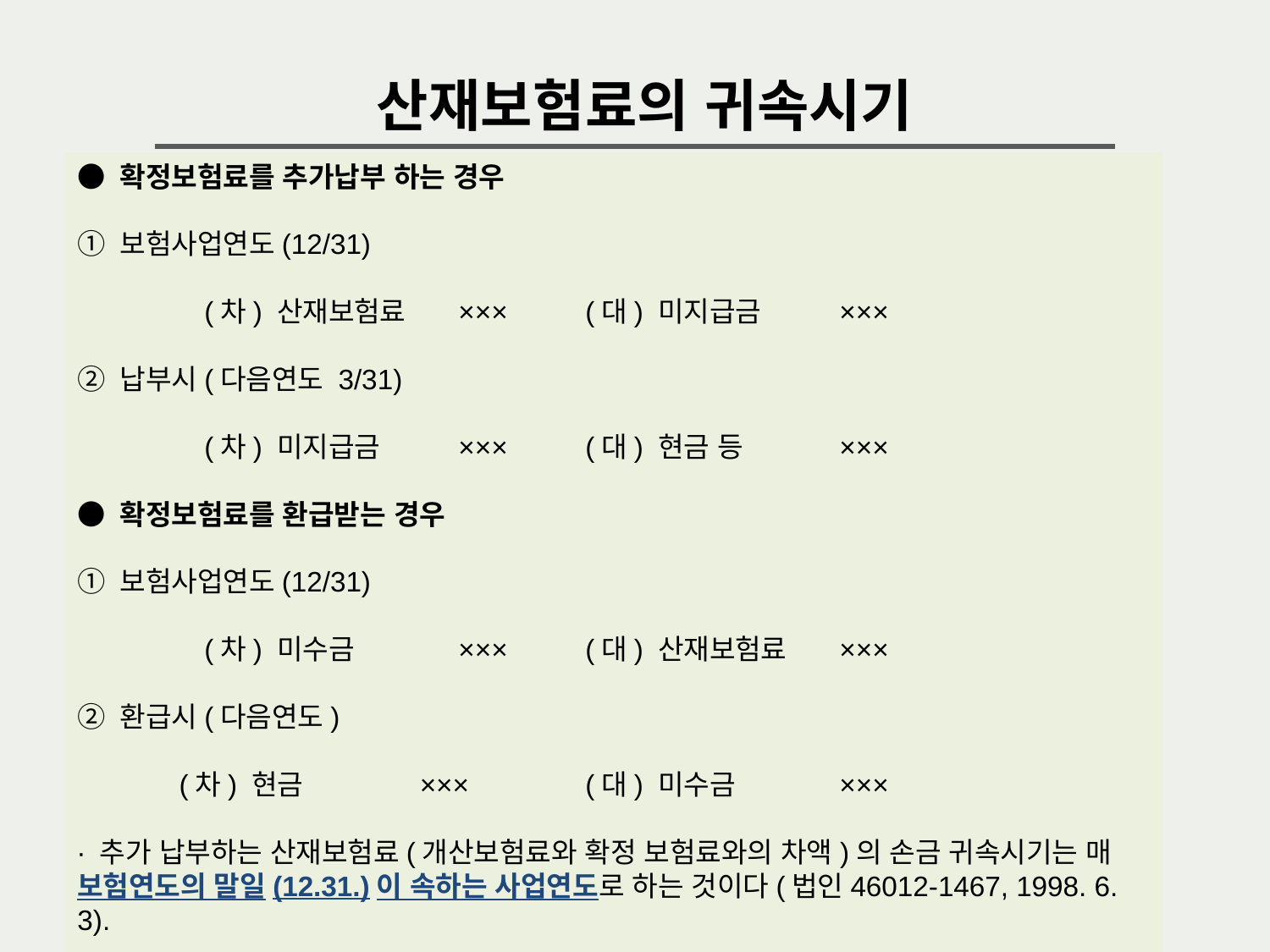

산재보험료의 귀속시기
● 확정보험료를 추가납부 하는 경우

① 보험사업연도(12/31)

	(차) 산재보험료	×××	(대) 미지급금	×××

② 납부시(다음연도 3/31)

	(차) 미지급금	×××	(대) 현금 등	×××

● 확정보험료를 환급받는 경우

① 보험사업연도(12/31)

	(차) 미수금	×××	(대) 산재보험료	×××

② 환급시(다음연도)

             (차) 현금              ×××	(대) 미수금	×××

∙ 추가 납부하는 산재보험료(개산보험료와 확정 보험료와의 차액)의 손금 귀속시기는 매 보험연도의 말일(12.31.)이 속하는 사업연도로 하는 것이다(법인46012-1467, 1998. 6. 3).